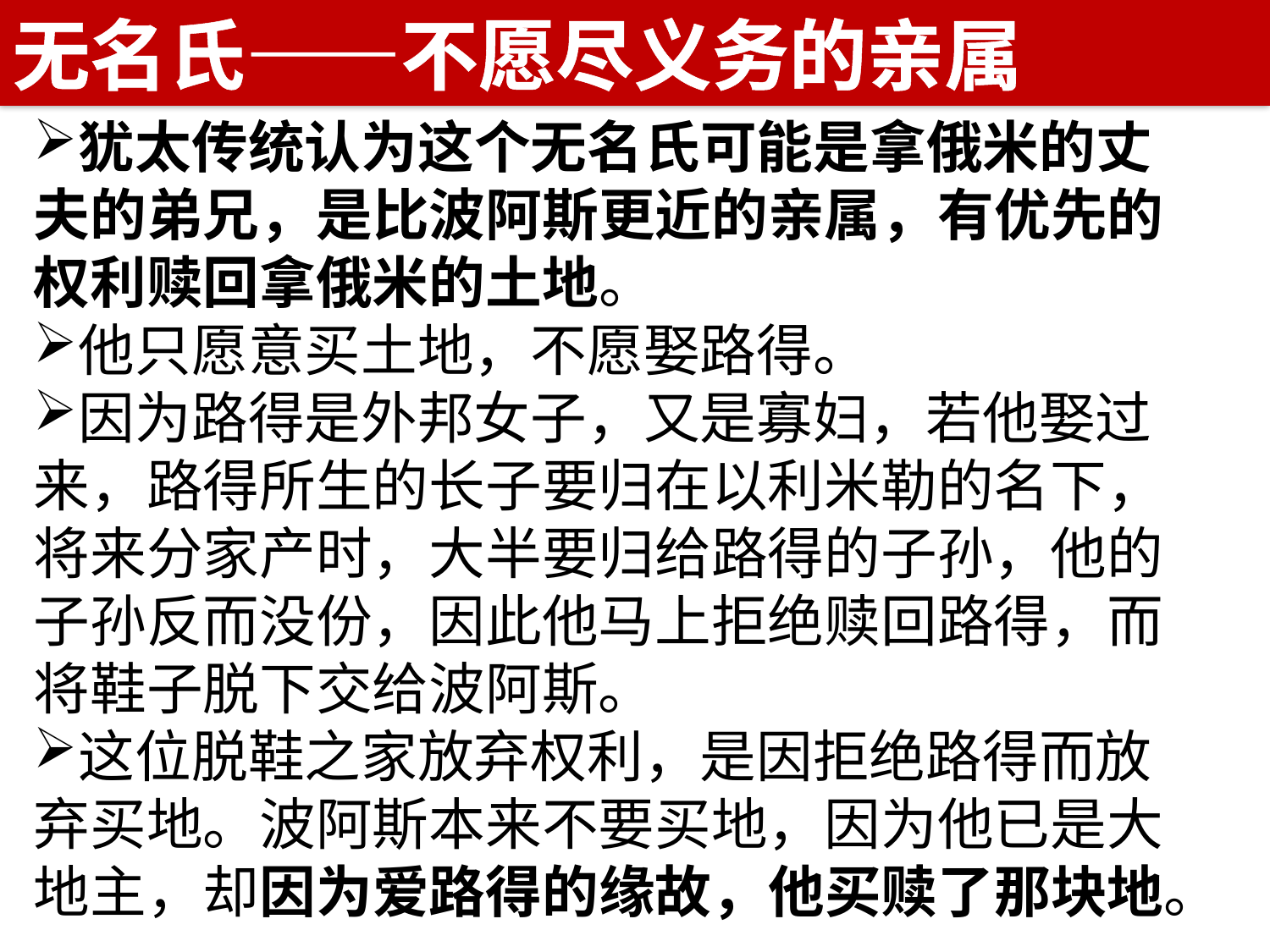

无名氏——不愿尽义务的亲属
犹太传统认为这个无名氏可能是拿俄米的丈夫的弟兄，是比波阿斯更近的亲属，有优先的权利赎回拿俄米的土地。
他只愿意买土地，不愿娶路得。
因为路得是外邦女子，又是寡妇，若他娶过来，路得所生的长子要归在以利米勒的名下，将来分家产时，大半要归给路得的子孙，他的子孙反而没份，因此他马上拒绝赎回路得，而将鞋子脱下交给波阿斯。
这位脱鞋之家放弃权利，是因拒绝路得而放弃买地。波阿斯本来不要买地，因为他已是大地主，却因为爱路得的缘故，他买赎了那块地。